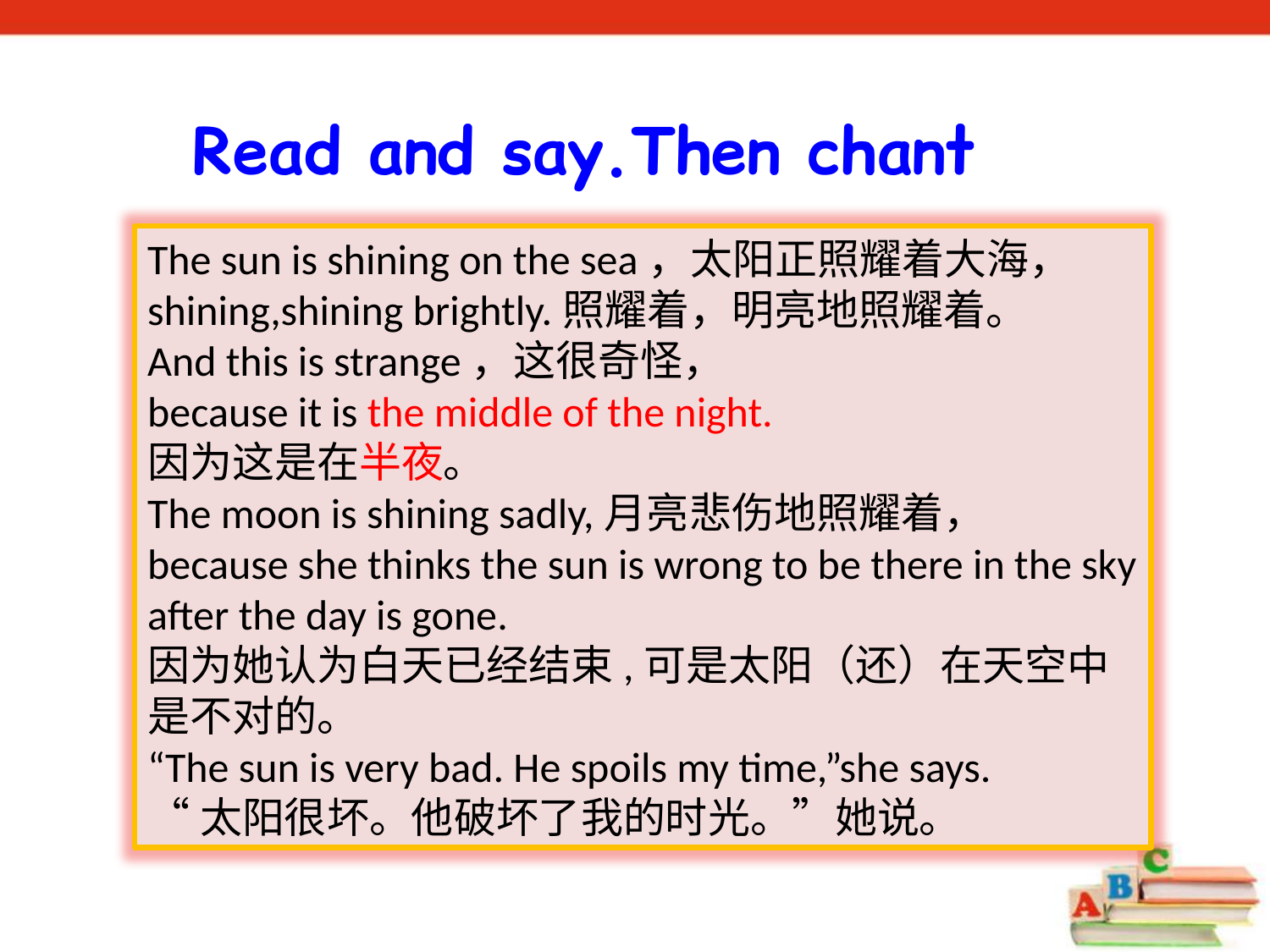

Read and say.Then chant
The sun is shining on the sea，太阳正照耀着大海，
shining,shining brightly.照耀着，明亮地照耀着。
And this is strange，这很奇怪，
because it is the middle of the night.
因为这是在半夜。
The moon is shining sadly,月亮悲伤地照耀着，
because she thinks the sun is wrong to be there in the sky after the day is gone.
因为她认为白天已经结束,可是太阳（还）在天空中是不对的。
“The sun is very bad. He spoils my time,”she says.
“太阳很坏。他破坏了我的时光。”她说。